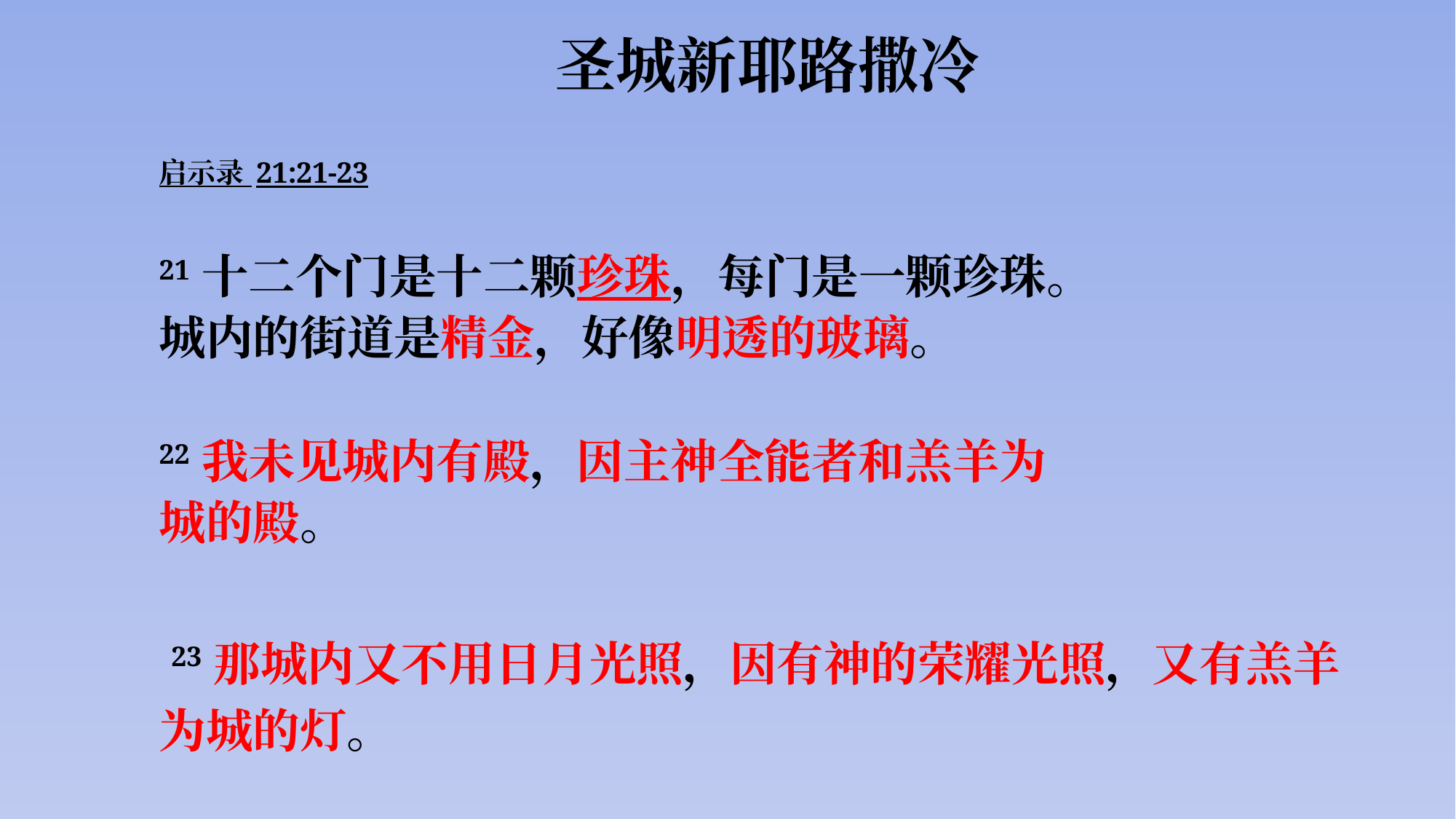

# 圣城新耶路撒冷

启示录 21:21-23

21 十二个门是十二颗珍珠，每门是一颗珍珠。
城内的街道是精金，好像明透的玻璃。

22 我未见城内有殿，因主神全能者和羔羊为
城的殿。

 23 那城内又不用日月光照，因有神的荣耀光照，又有羔羊为城的灯。